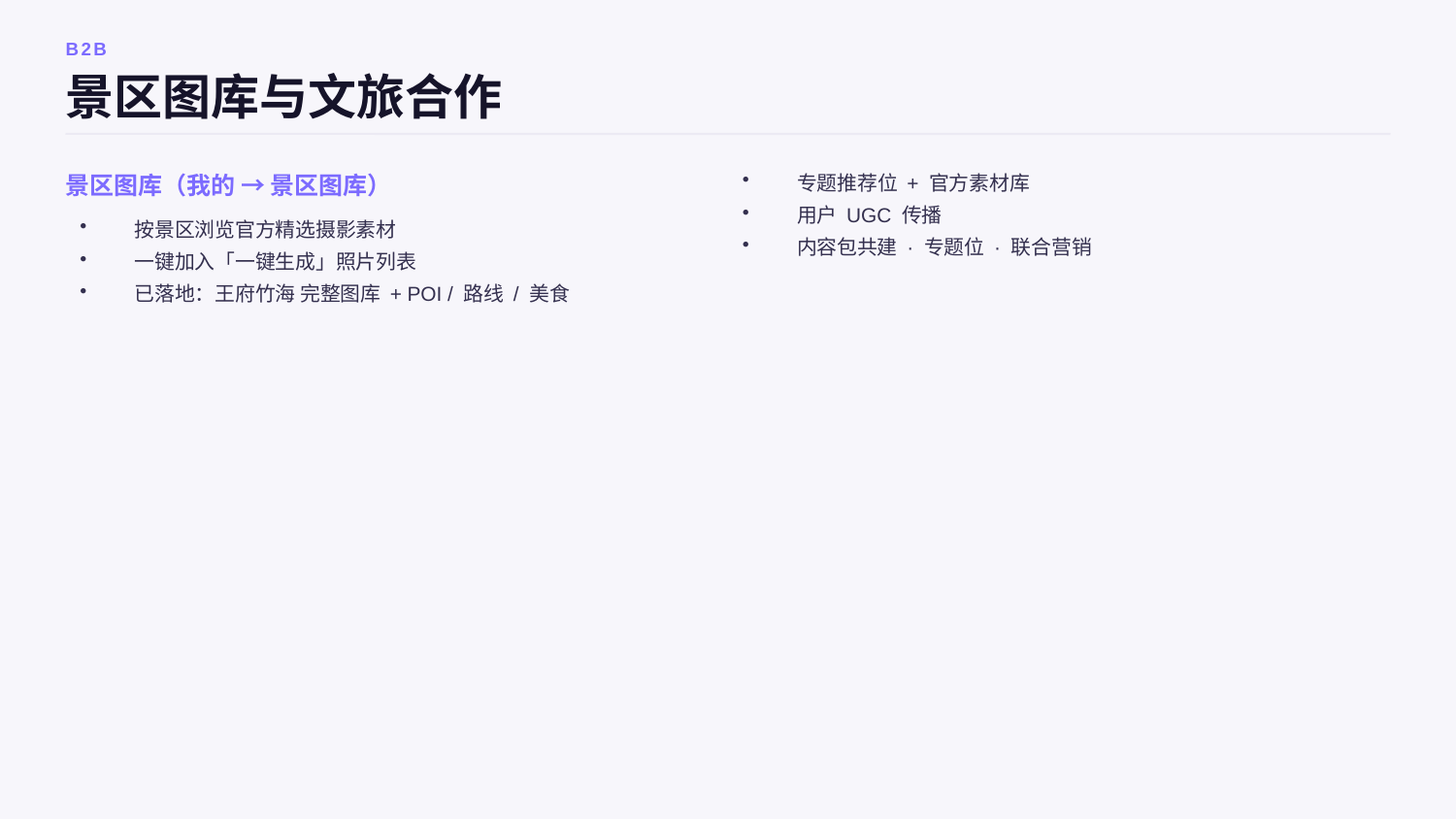

B2B
景区图库与文旅合作

景区图库（我的 → 景区图库）
专题推荐位 + 官方素材库
用户 UGC 传播
内容包共建 · 专题位 · 联合营销
按景区浏览官方精选摄影素材
一键加入「一键生成」照片列表
已落地：王府竹海 完整图库 + POI / 路线 / 美食